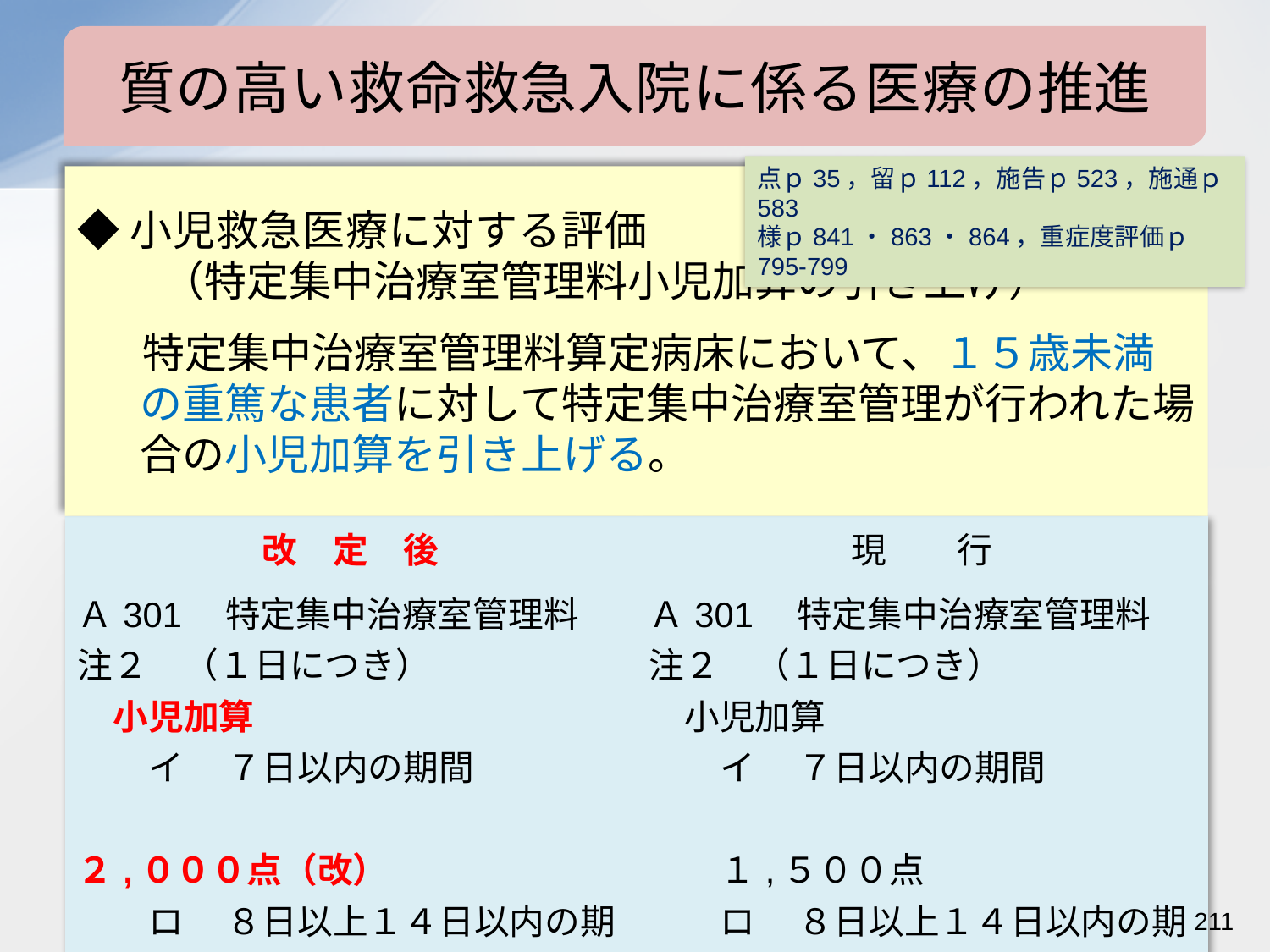

質の高い救命救急入院に係る医療の推進
点ｐ35，留ｐ112，施告ｐ523，施通ｐ583
様ｐ841・863・864，重症度評価ｐ795-799
◆小児救急医療に対する評価
　　（特定集中治療室管理料小児加算の引き上げ）
　 特定集中治療室管理料算定病床において、１５歳未満の重篤な患者に対して特定集中治療室管理が行われた場合の小児加算を引き上げる。
| 改　定　後 | 現　　行 |
| --- | --- |
| Ａ301　特定集中治療室管理料 注２　（１日につき） 　小児加算 　　イ 　７日以内の期間 　 　　　　　　　　　　　　　　２,０００点（改） 　　ロ 　８日以上１４日以内の期間 　　　　　　　　　　　　　　１,５００点（改） | Ａ301　特定集中治療室管理料 注２　（１日につき） 　小児加算 　　イ　 ７日以内の期間 　　　　　　　　　　　　　　　　　１,５００点 　　ロ 　８日以上１４日以内の期間 　　　　　　　　　　　　　　　　　１,０００点 |
211